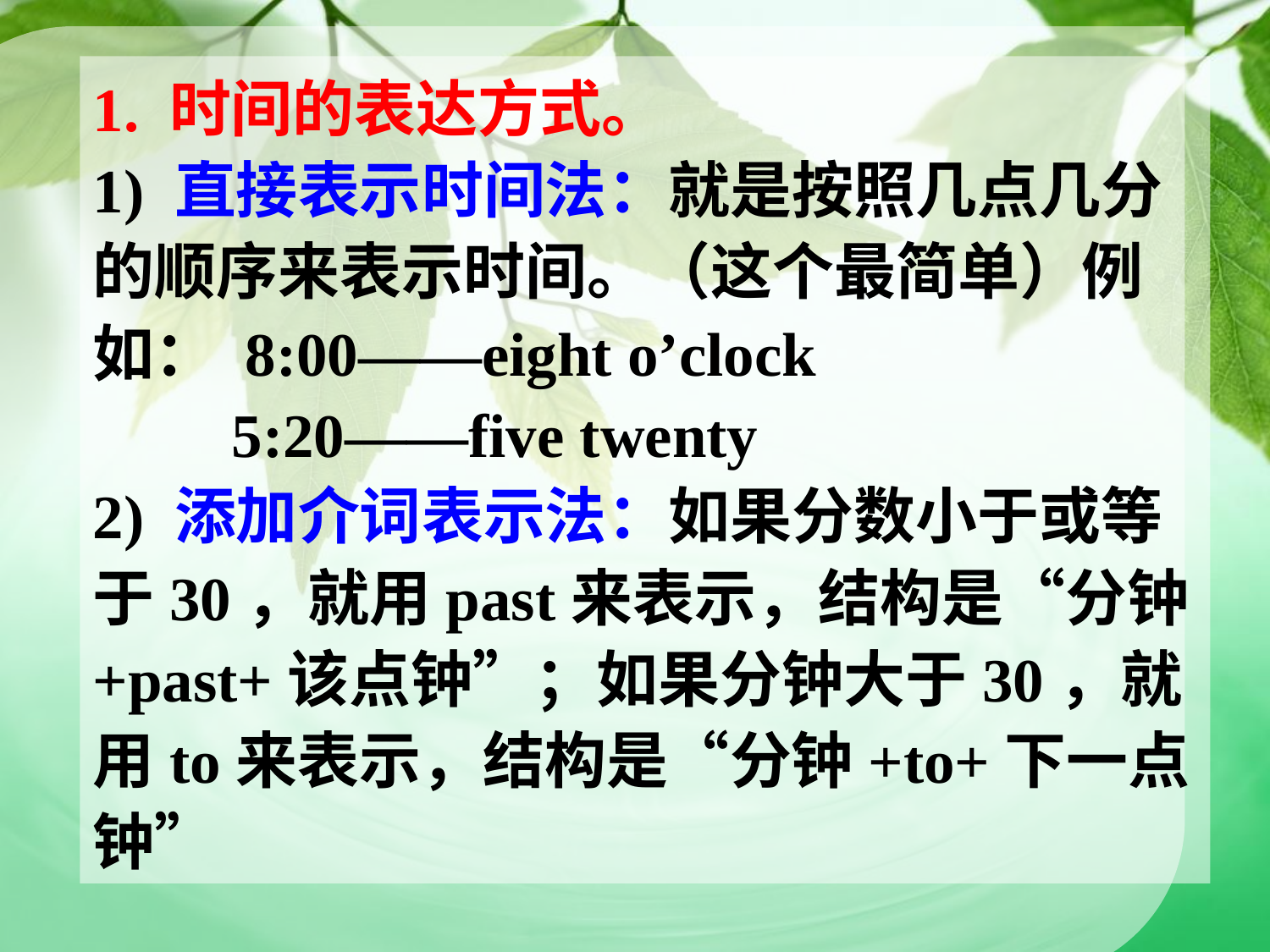

1. 时间的表达方式。
1) 直接表示时间法：就是按照几点几分的顺序来表示时间。（这个最简单）例如： 8:00——eight o’clock
         5:20——five twenty
2) 添加介词表示法：如果分数小于或等于30，就用past来表示，结构是“分钟+past+该点钟”；如果分钟大于30，就用to来表示，结构是“分钟+to+下一点钟”